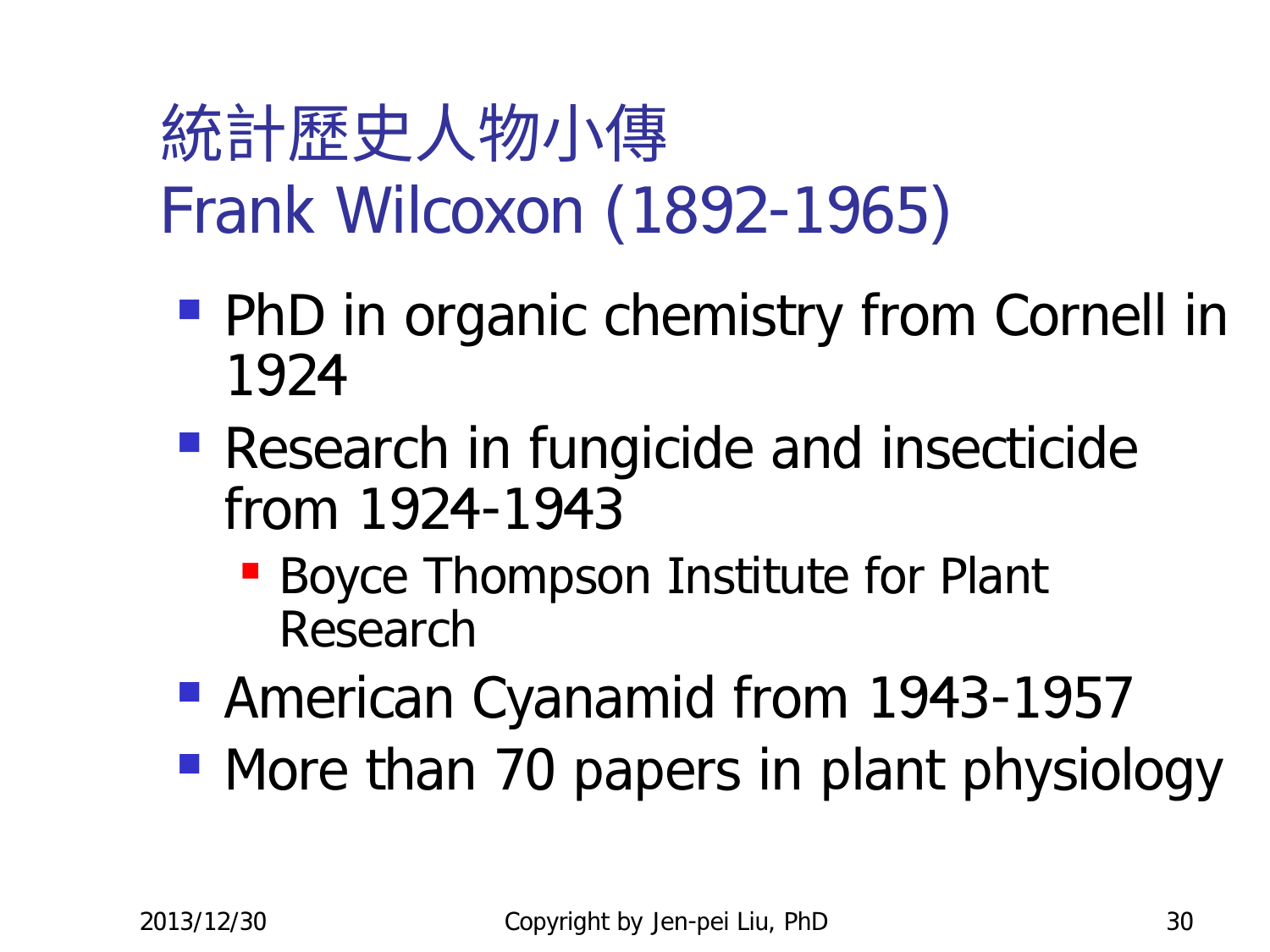

# 統計歷史人物小傳 Frank Wilcoxon (1892-1965)
PhD in organic chemistry from Cornell in 1924
Research in fungicide and insecticide from 1924-1943
Boyce Thompson Institute for Plant Research
American Cyanamid from 1943-1957
More than 70 papers in plant physiology
2013/12/30
Copyright by Jen-pei Liu, PhD
30